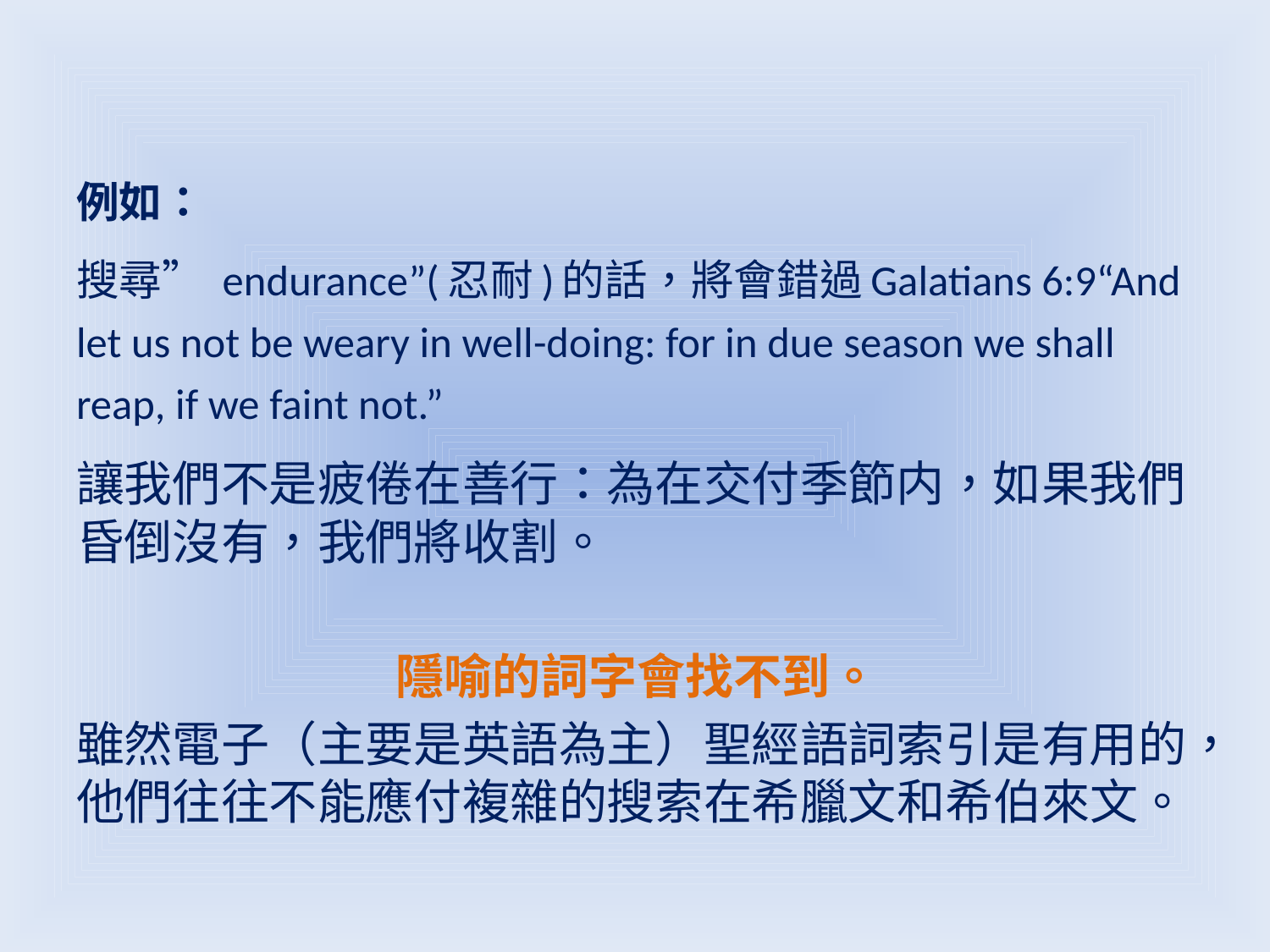

例如：
搜尋” endurance”(忍耐)的話，將會錯過Galatians 6:9“And let us not be weary in well-doing: for in due season we shall reap, if we faint not.”
讓我們不是疲倦在善行：為在交付季節内，如果我們昏倒沒有，我們將收割。

隱喻的詞字會找不到。
雖然電子（主要是英語為主）聖經語詞索引是有用的，他們往往不能應付複雜的搜索在希臘文和希伯來文。